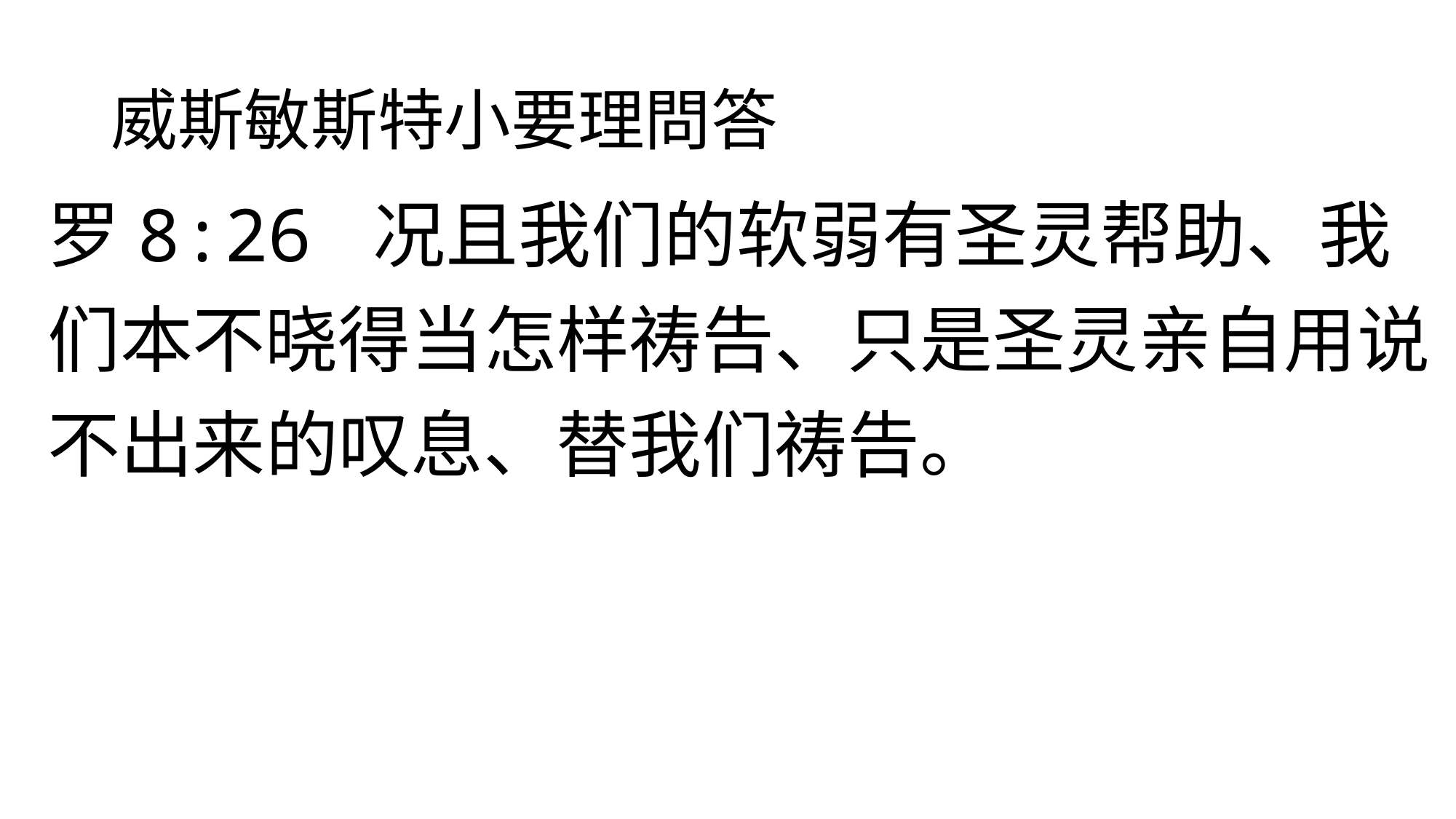

# 威斯敏斯特小要理問答
罗8:26 况且我们的软弱有圣灵帮助、我们本不晓得当怎样祷告、只是圣灵亲自用说不出来的叹息、替我们祷告。